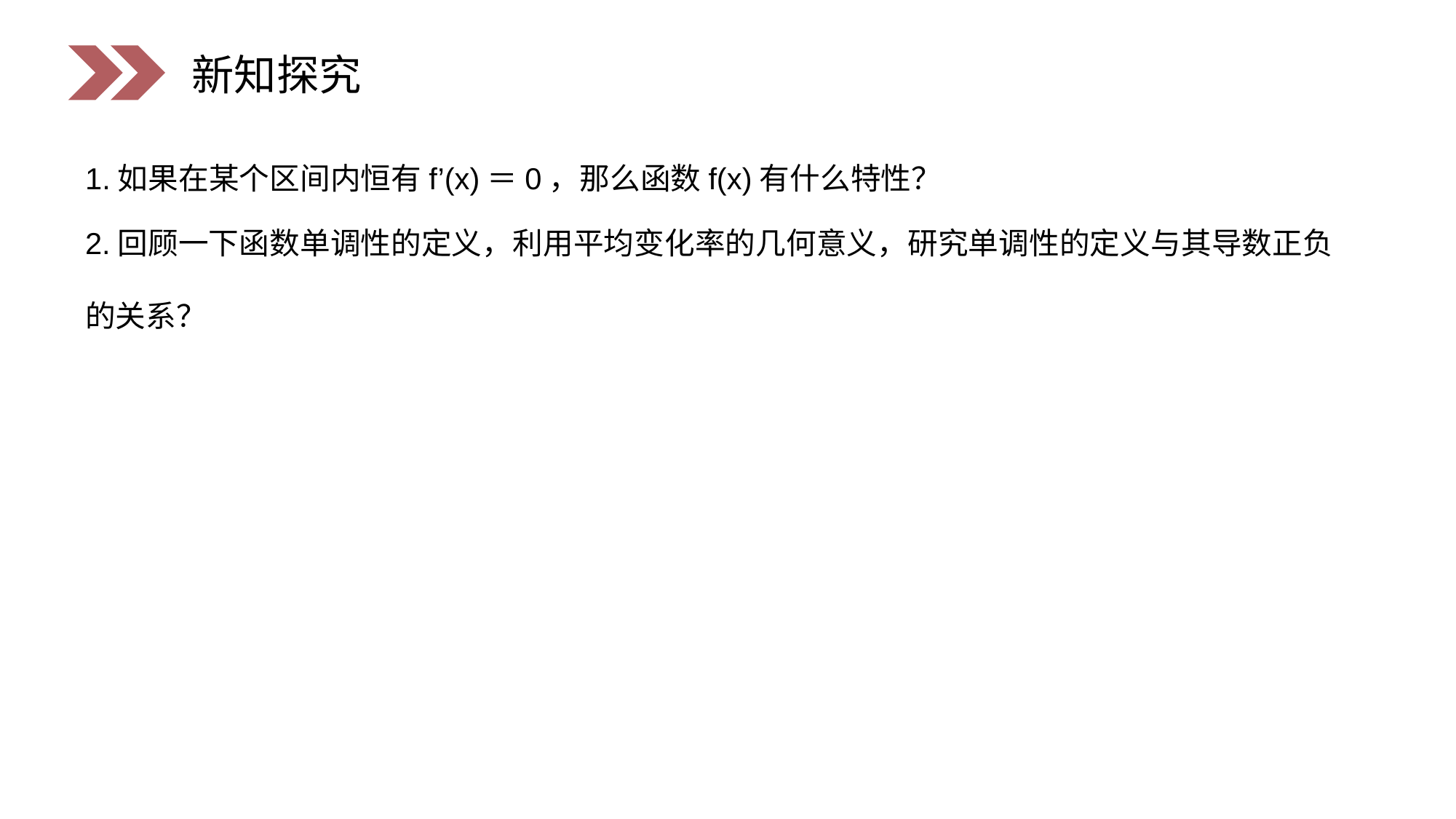

新知探究
1.如果在某个区间内恒有f’(x)＝0，那么函数f(x)有什么特性？
2.回顾一下函数单调性的定义，利用平均变化率的几何意义，研究单调性的定义与其导数正负的关系？